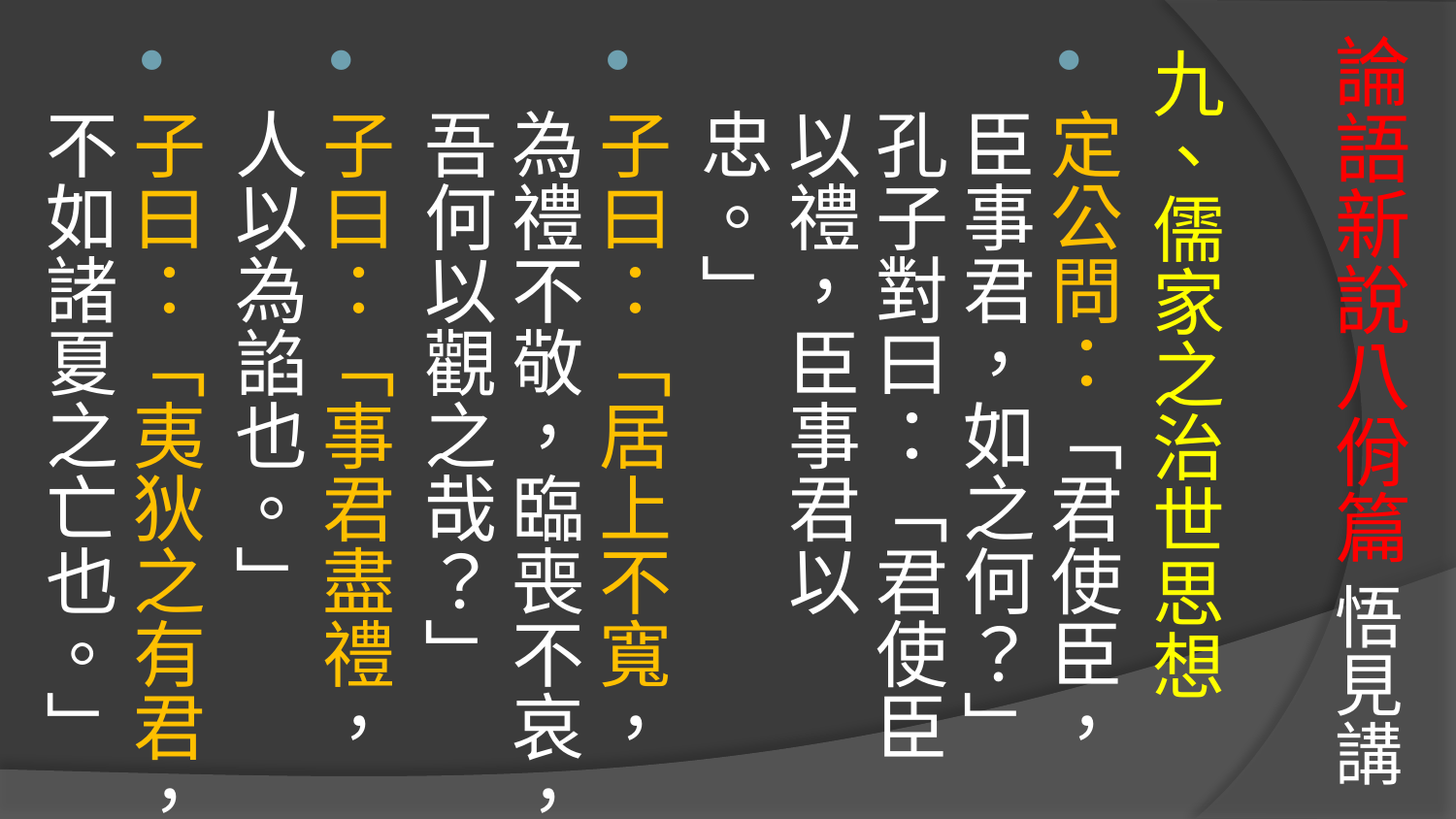

# 論語新說八佾篇 悟見講
九、儒家之治世思想
定公問：「君使臣，臣事君，如之何？」孔子對曰：「君使臣以禮，臣事君以忠。」
子曰：「居上不寬，為禮不敬，臨喪不哀，吾何以觀之哉？」
子曰：「事君盡禮，人以為諂也。」
子曰：「夷狄之有君，不如諸夏之亡也。」